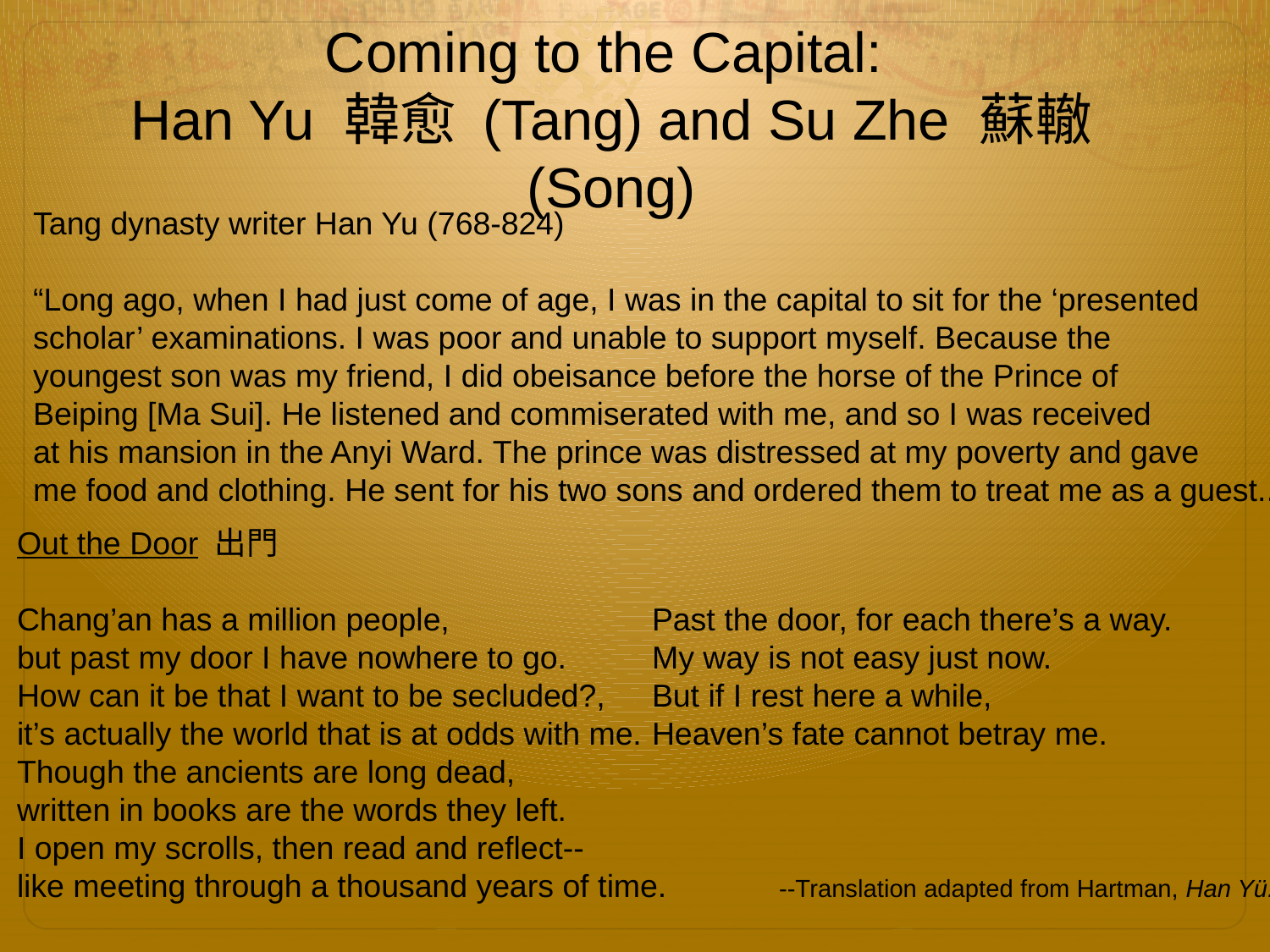

# Coming to the Capital: Han Yu 韓愈 (Tang) and Su Zhe 蘇轍 (Song)
Tang dynasty writer Han Yu (768-824)

“Long ago, when I had just come of age, I was in the capital to sit for the ‘presented
scholar’ examinations. I was poor and unable to support myself. Because the
youngest son was my friend, I did obeisance before the horse of the Prince of
Beiping [Ma Sui]. He listened and commiserated with me, and so I was received
at his mansion in the Anyi Ward. The prince was distressed at my poverty and gave
me food and clothing. He sent for his two sons and ordered them to treat me as a guest...”

Out the Door 出門
Chang’an has a million people, 		Past the door, for each there’s a way.
but past my door I have nowhere to go.	My way is not easy just now.
How can it be that I want to be secluded?,	But if I rest here a while,
it’s actually the world that is at odds with me.	Heaven’s fate cannot betray me.
Though the ancients are long dead,
written in books are the words they left.
I open my scrolls, then read and reflect--
like meeting through a thousand years of time.	--Translation adapted from Hartman, Han Yü.